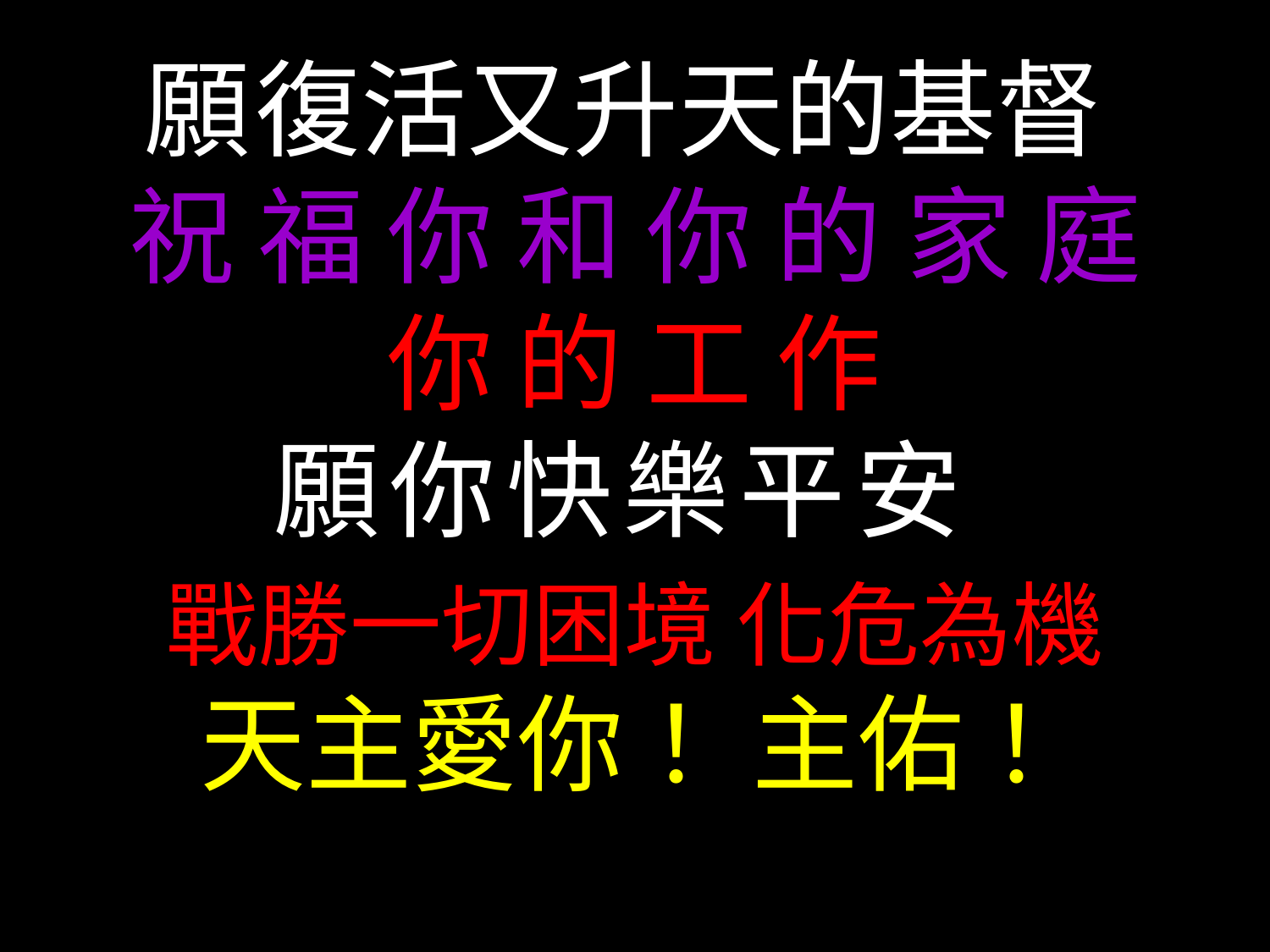

願 復活又升天的基督
祝 福 你 和 你 的 家 庭
你 的 工 作
願你快樂平安
戰勝一切困境 化危為機
天主愛你！ 主佑！